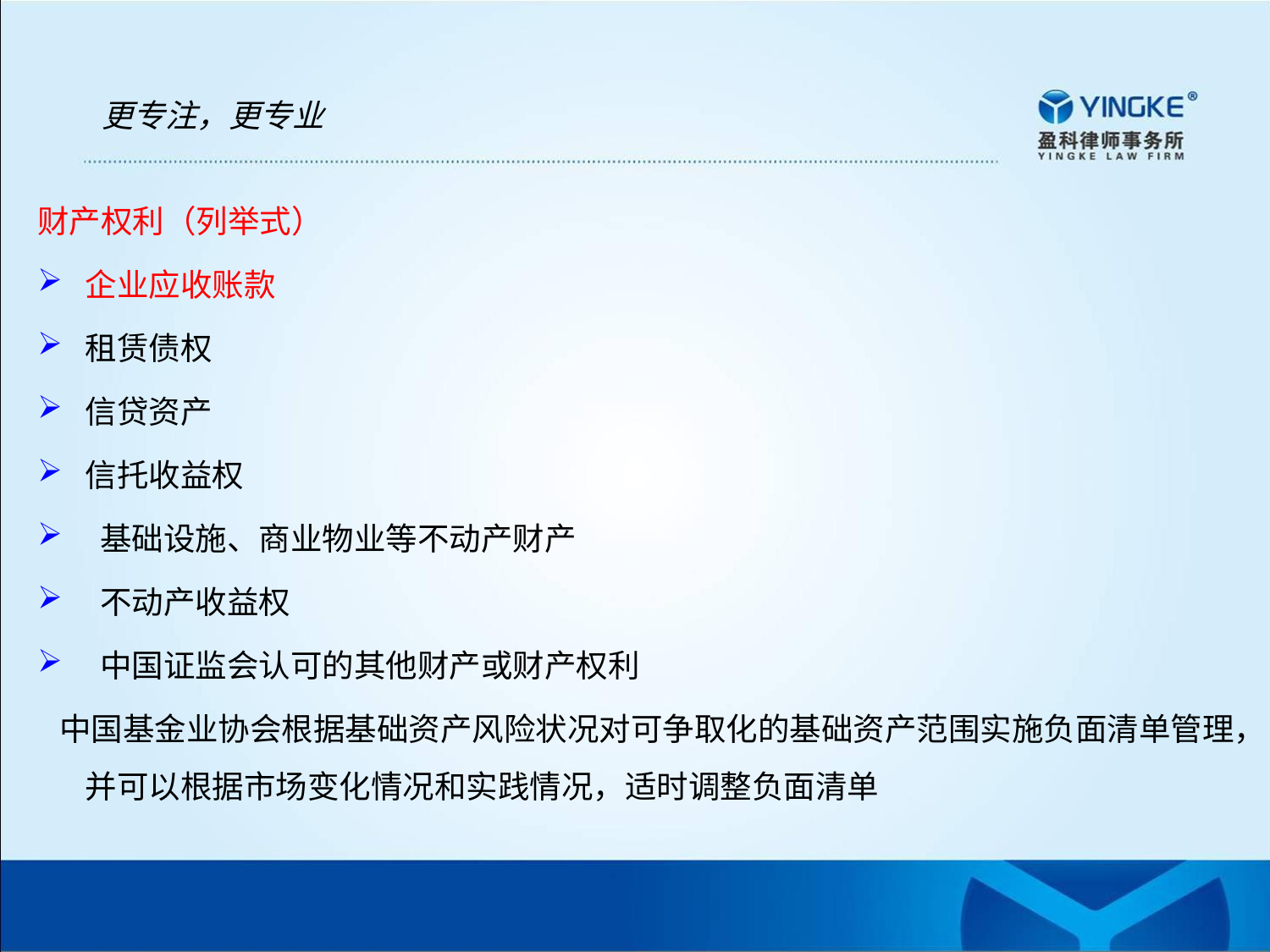

更专注，更专业
财产权利（列举式）
企业应收账款
租赁债权
信贷资产
信托收益权
 基础设施、商业物业等不动产财产
 不动产收益权
 中国证监会认可的其他财产或财产权利
  中国基金业协会根据基础资产风险状况对可争取化的基础资产范围实施负面清单管理，并可以根据市场变化情况和实践情况，适时调整负面清单